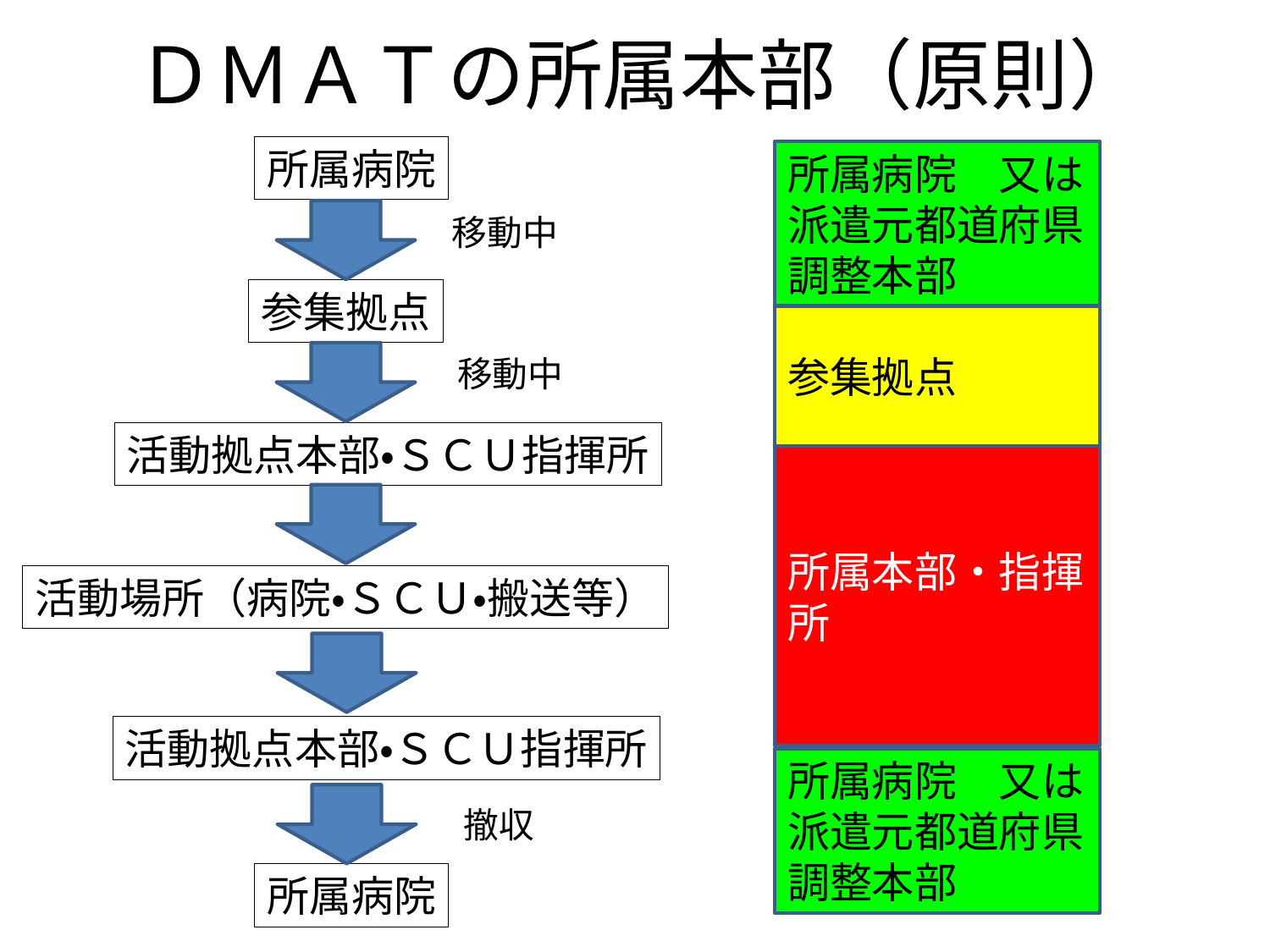

# ＤＭＡＴの所属本部（原則）
所属病院
所属病院　又は
派遣元都道府県
調整本部

移動中
参集拠点
参集拠点

移動中
活動拠点本部・ＳＣＵ指揮所
所属本部・指揮所

活動場所（病院・ＳＣＵ・搬送等）

活動拠点本部・ＳＣＵ指揮所
所属病院　又は
派遣元都道府県
調整本部

撤収
所属病院